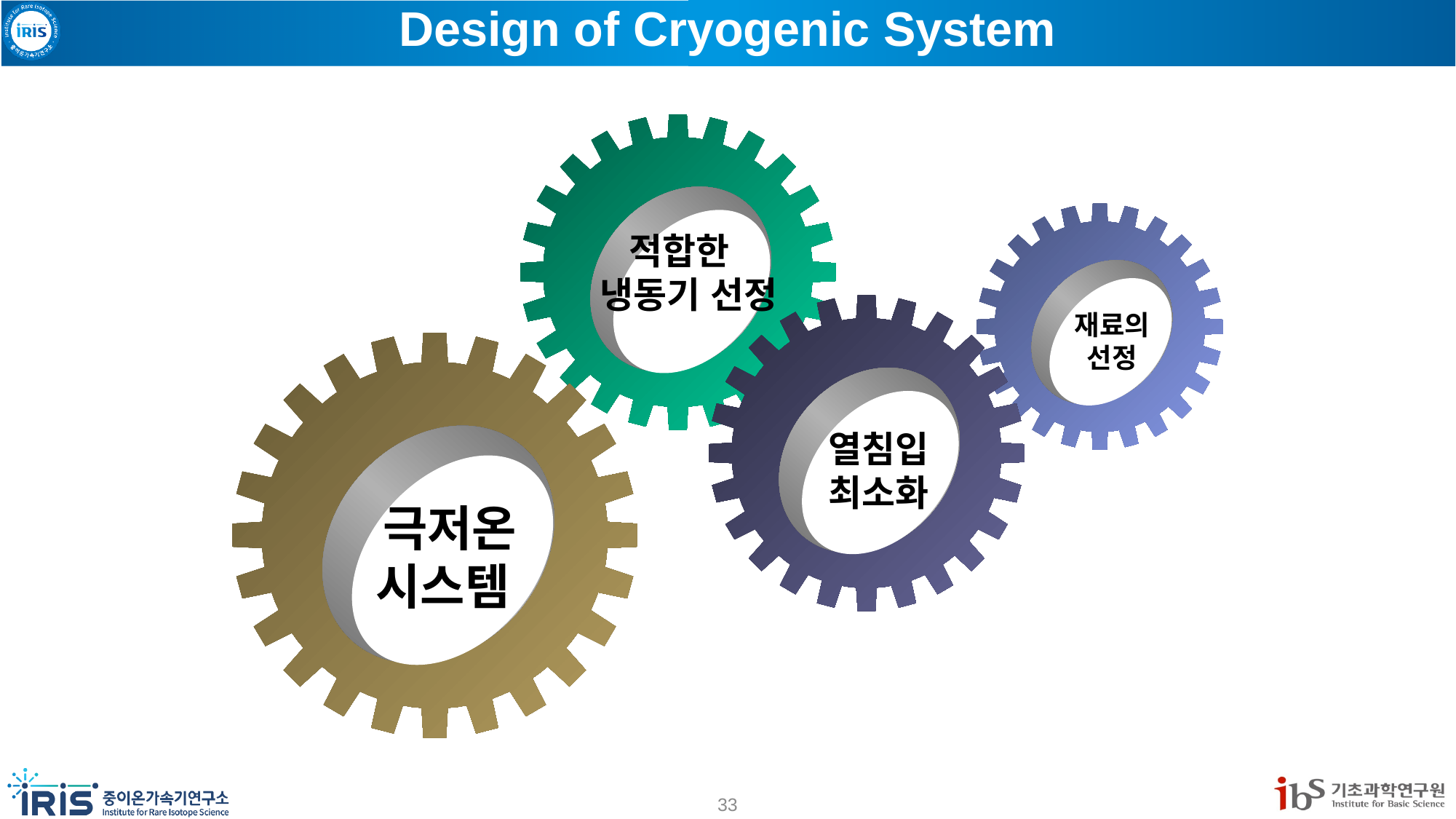

# Design of Cryogenic System

적합한
 냉동기 선정

재료의
선정

열침입
최소화
극저온
시스템
33